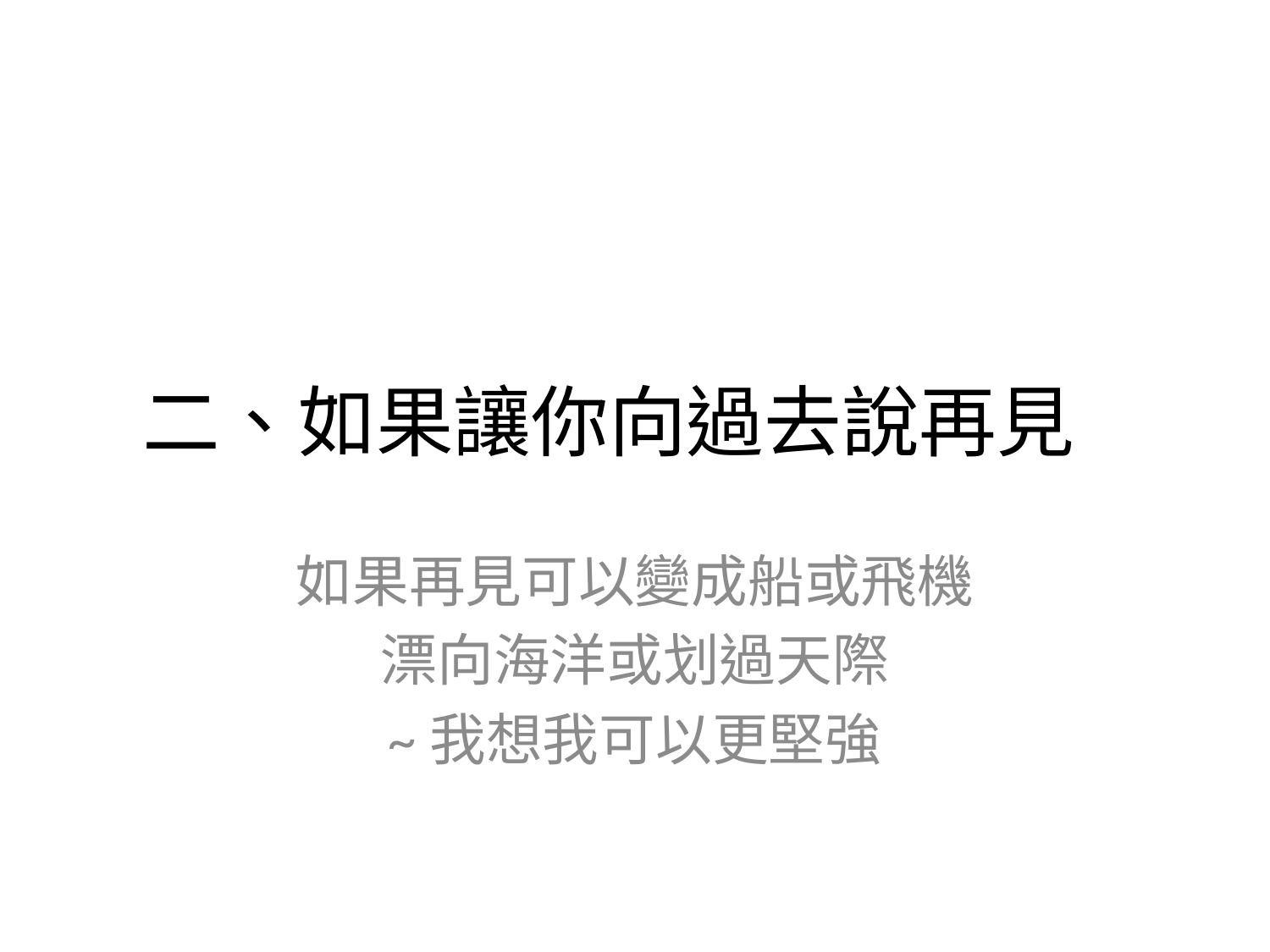

# 二、如果讓你向過去說再見
如果再見可以變成船或飛機
漂向海洋或划過天際
~我想我可以更堅強